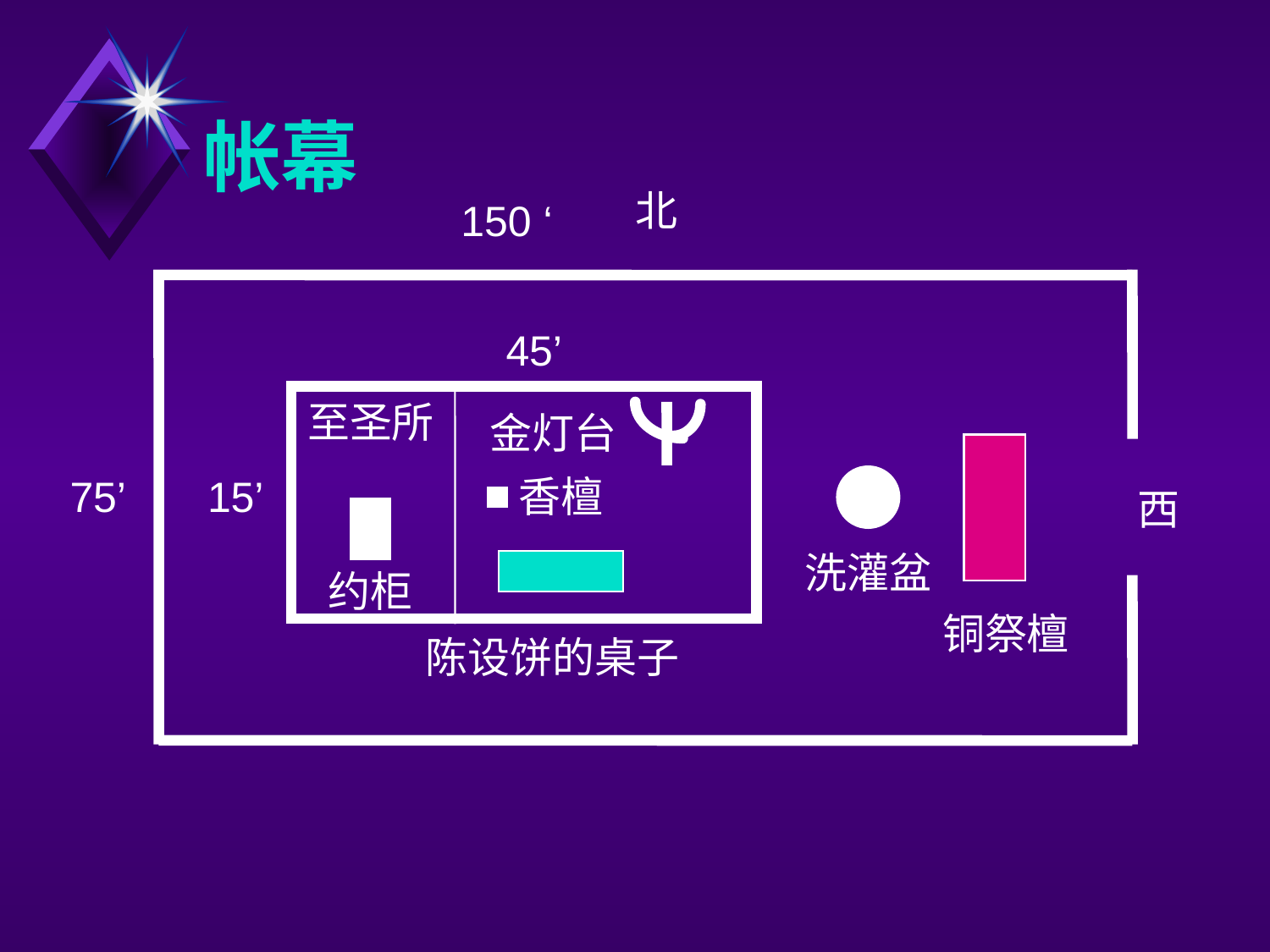

# 帐幕
北
150 ‘

45’

至圣所

金灯台

75’
15’
香檀

西

洗灌盆

约柜

铜祭檀
陈设饼的桌子